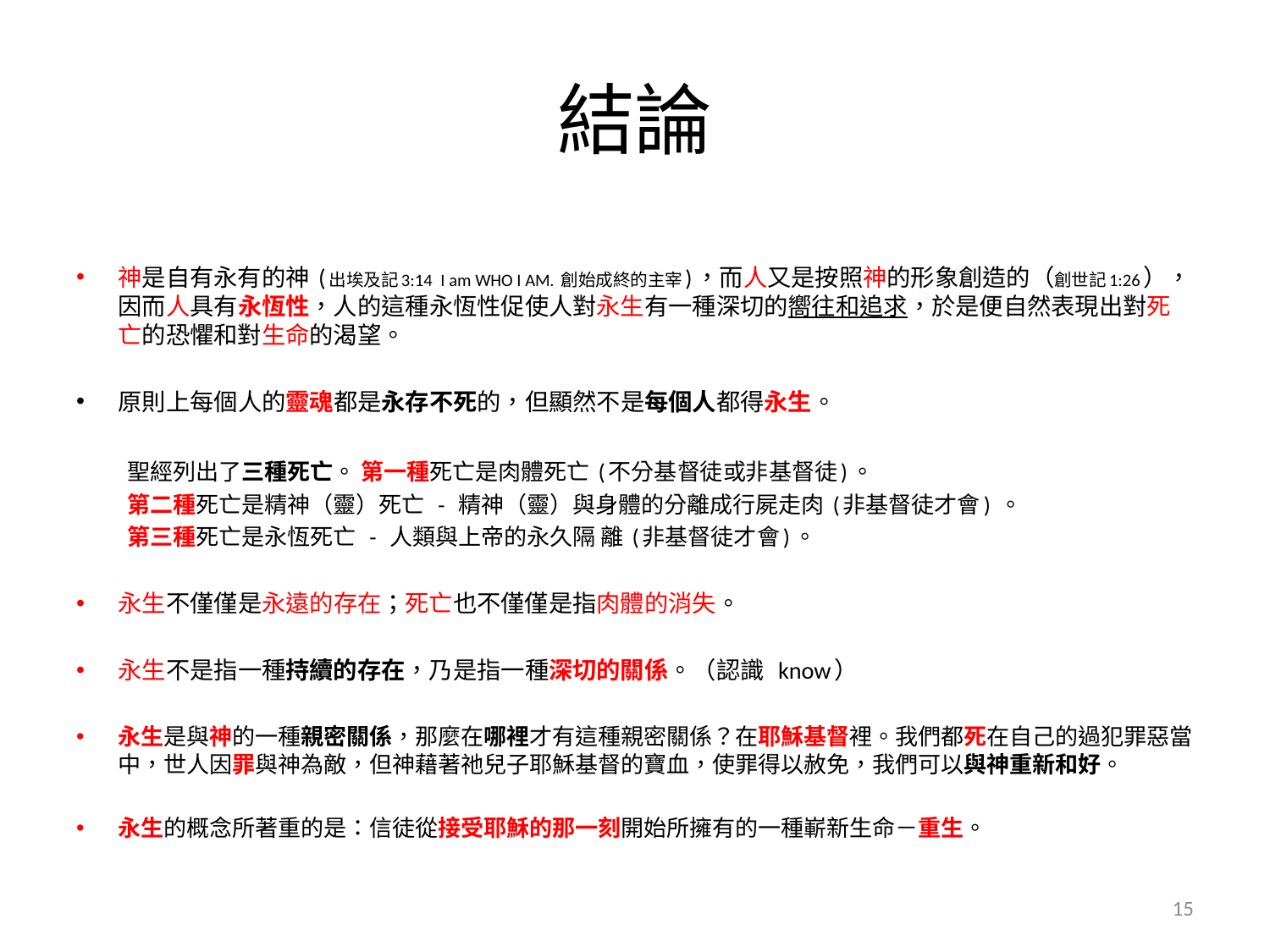

# 結論

神是自有永有的神 (出埃及記3:14  I am WHO I AM. 創始成終的主宰)，而人又是按照神的形象創造的（創世記1:26），因而人具有永恆性，人的這種永恆性促使人對永生有一種深切的嚮往和追求，於是便自然表現出對死亡的恐懼和對生命的渴望。

原則上每個人的靈魂都是永存不死的，但顯然不是每個人都得永生。

        聖經列出了三種死亡。 第一種死亡是肉體死亡 (不分基督徒或非基督徒)。
         第二種死亡是精神（靈）死亡  -  精神（靈）與身體的分離成行屍走肉 (非基督徒才會) 。
         第三種死亡是永恆死亡  -  人類與上帝的永久隔 離 (非基督徒才會)。

永生不僅僅是永遠的存在；死亡也不僅僅是指肉體的消失。

永生不是指一種持續的存在，乃是指一種深切的關係。（認識  know）

永生是與神的一種親密關係，那麼在哪裡才有這種親密關係？在耶穌基督裡。我們都死在自己的過犯罪惡當中，世人因罪與神為敵，但神藉著祂兒子耶穌基督的寶血，使罪得以赦免，我們可以與神重新和好。

永生的概念所著重的是：信徒從接受耶穌的那一刻開始所擁有的一種嶄新生命－重生。
15